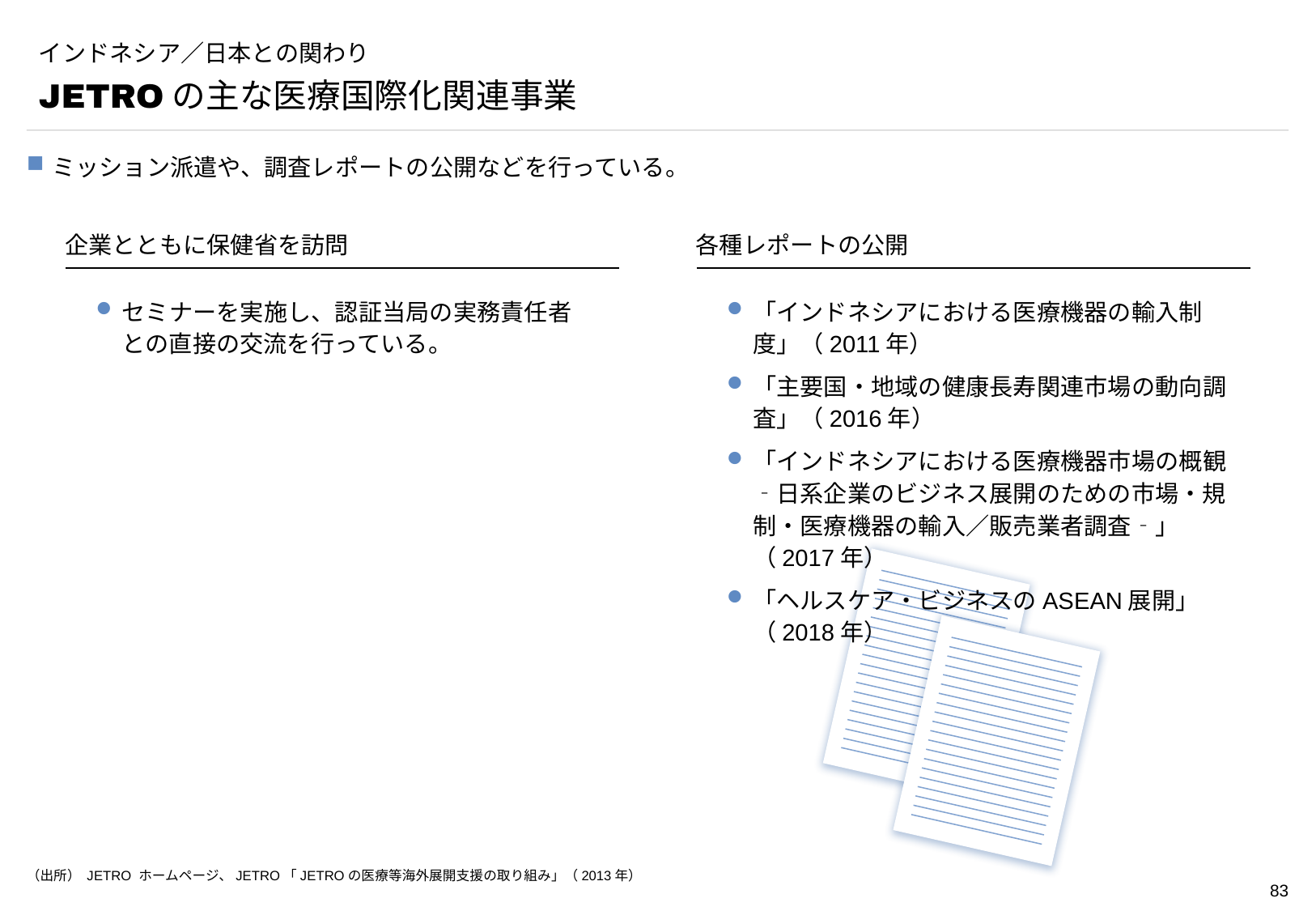

# インドネシア／日本との関わり
JETROの主な医療国際化関連事業
ミッション派遣や、調査レポートの公開などを行っている。
企業とともに保健省を訪問
各種レポートの公開
セミナーを実施し、認証当局の実務責任者との直接の交流を行っている。
「インドネシアにおける医療機器の輸入制度」（2011年）
「主要国・地域の健康長寿関連市場の動向調査」（2016年）
「インドネシアにおける医療機器市場の概観 ‐日系企業のビジネス展開のための市場・規制・医療機器の輸入／販売業者調査‐」（2017年）
「ヘルスケア・ビジネスのASEAN展開」（2018年）

（出所） JETRO ホームページ、JETRO「JETROの医療等海外展開支援の取り組み」（2013年）